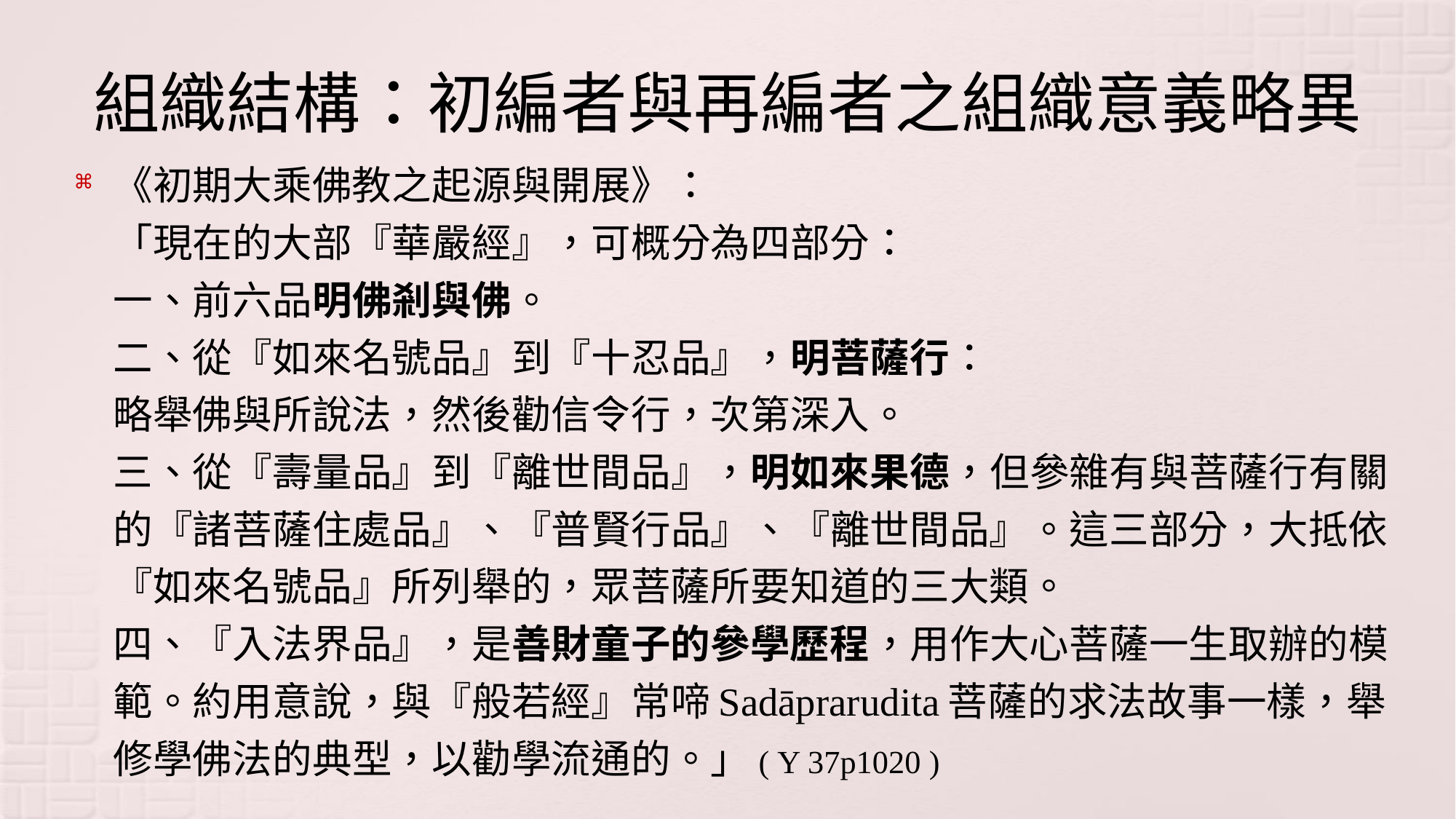

# 組織結構：初編者與再編者之組織意義略異
《初期大乘佛教之起源與開展》：
「現在的大部『華嚴經』，可概分為四部分：
一、前六品明佛剎與佛。
二、從『如來名號品』到『十忍品』，明菩薩行：
略舉佛與所說法，然後勸信令行，次第深入。
三、從『壽量品』到『離世間品』，明如來果德，但參雜有與菩薩行有關的『諸菩薩住處品』、『普賢行品』、『離世間品』。這三部分，大抵依『如來名號品』所列舉的，眾菩薩所要知道的三大類。
四、『入法界品』，是善財童子的參學歷程，用作大心菩薩一生取辦的模範。約用意說，與『般若經』常啼Sadāprarudita菩薩的求法故事一樣，舉修學佛法的典型，以勸學流通的。」( Y 37p1020 )